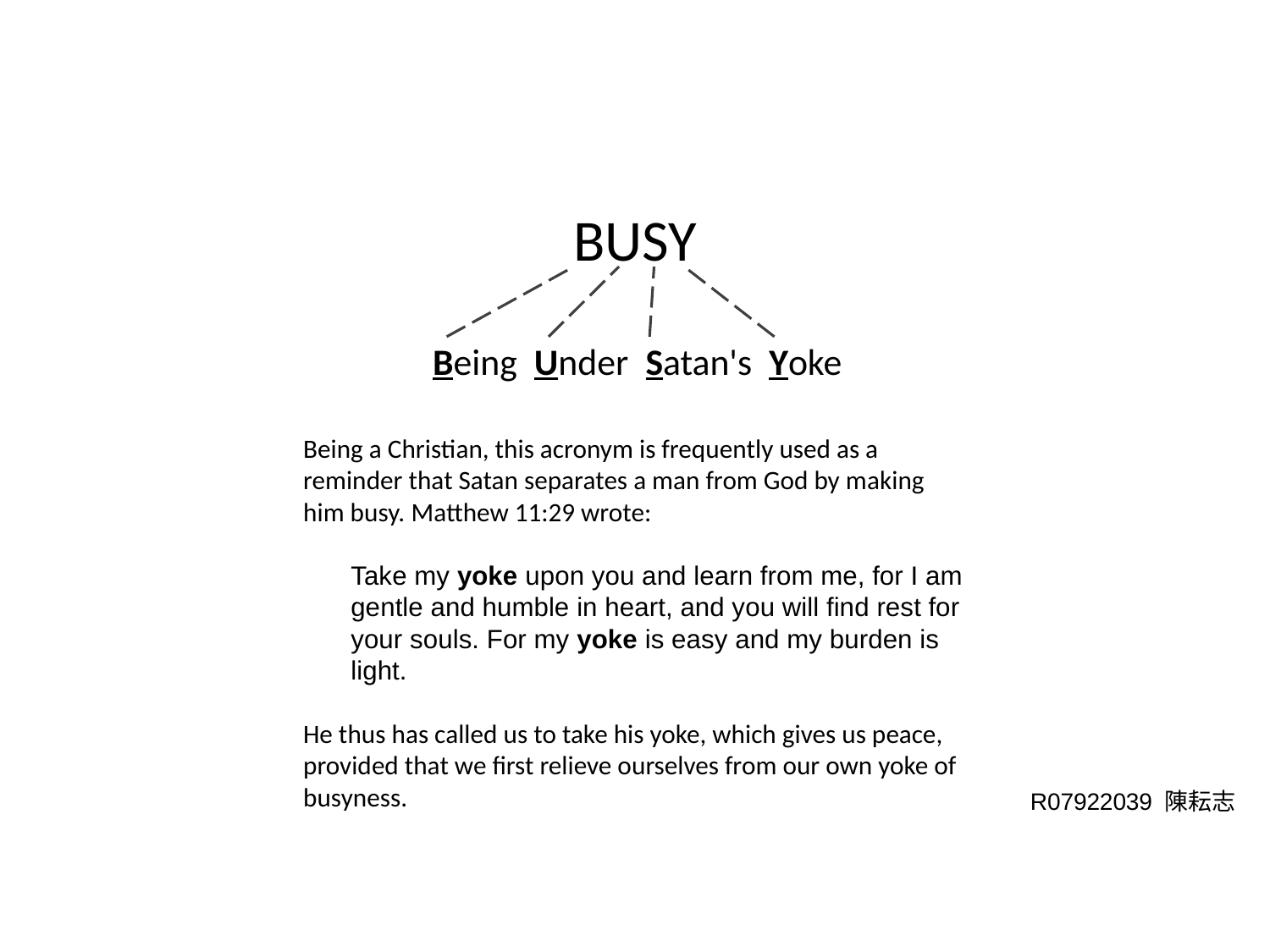

# BUSY
Being  Under  Satan's  Yoke
Being a Christian, this acronym is frequently used as a reminder that Satan separates a man from God by making him busy. Matthew 11:29 wrote:

Take my yoke upon you and learn from me, for I am gentle and humble in heart, and you will find rest for your souls. For my yoke is easy and my burden is light.

He thus has called us to take his yoke, which gives us peace, provided that we first relieve ourselves from our own yoke of busyness.
R07922039 陳耘志